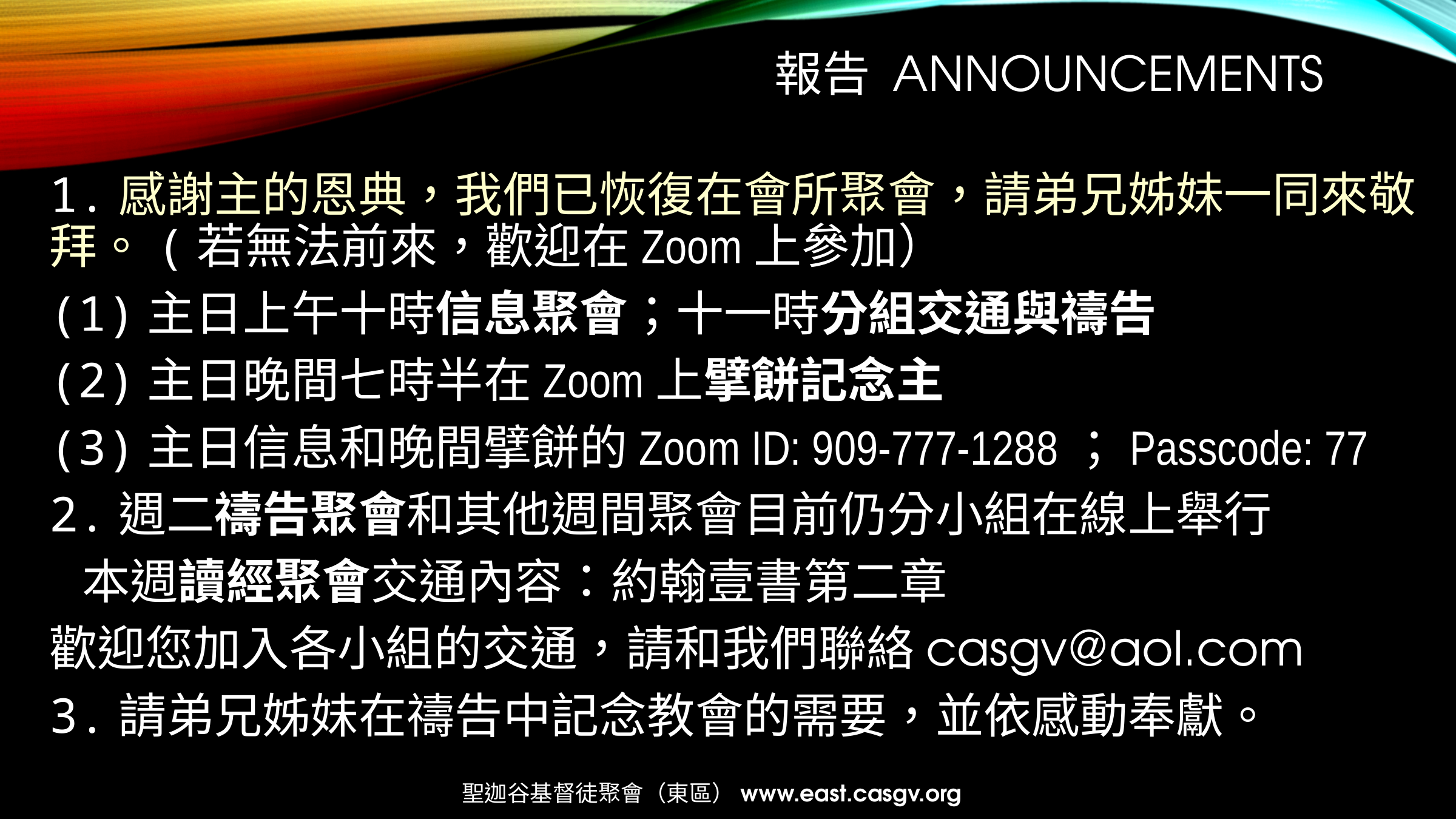

# 報告 Announcements
1.感謝主的恩典，我們已恢復在會所聚會，請弟兄姊妹一同來敬拜。(若無法前來，歡迎在Zoom上參加）
(1)主日上午十時信息聚會；十一時分組交通與禱告
(2)主日晚間七時半在Zoom上擘餅記念主
(3)主日信息和晚間擘餅的Zoom ID: 909-777-1288；Passcode: 77
2.週二禱告聚會和其他週間聚會目前仍分小組在線上舉行
  本週讀經聚會交通內容：約翰壹書第二章
歡迎您加入各小組的交通，請和我們聯絡casgv@aol.com
3.請弟兄姊妹在禱告中記念教會的需要，並依感動奉獻。
聖迦谷基督徒聚會（東區）www.east.casgv.org